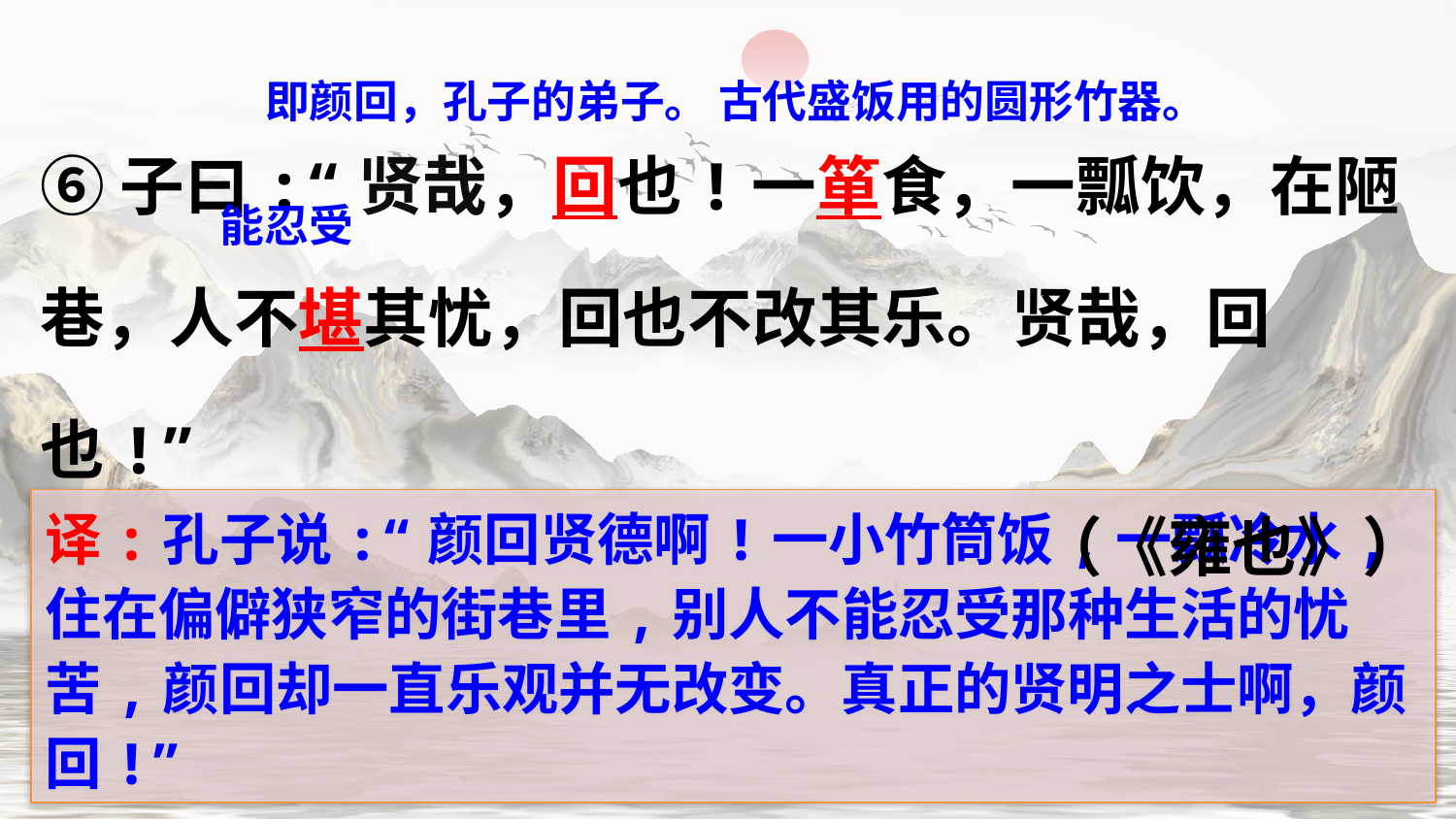

即颜回，孔子的弟子。
古代盛饭用的圆形竹器。
⑥子曰:“贤哉，回也!一箪食，一瓢饮，在陋巷，人不堪其忧，回也不改其乐。贤哉，回也!”
（《雍也》）
能忍受
译:孔子说:“颜回贤德啊!一小竹筒饭,一瓢冷水,住在偏僻狭窄的街巷里,别人不能忍受那种生活的忧苦,颜回却一直乐观并无改变。真正的贤明之士啊，颜回!”